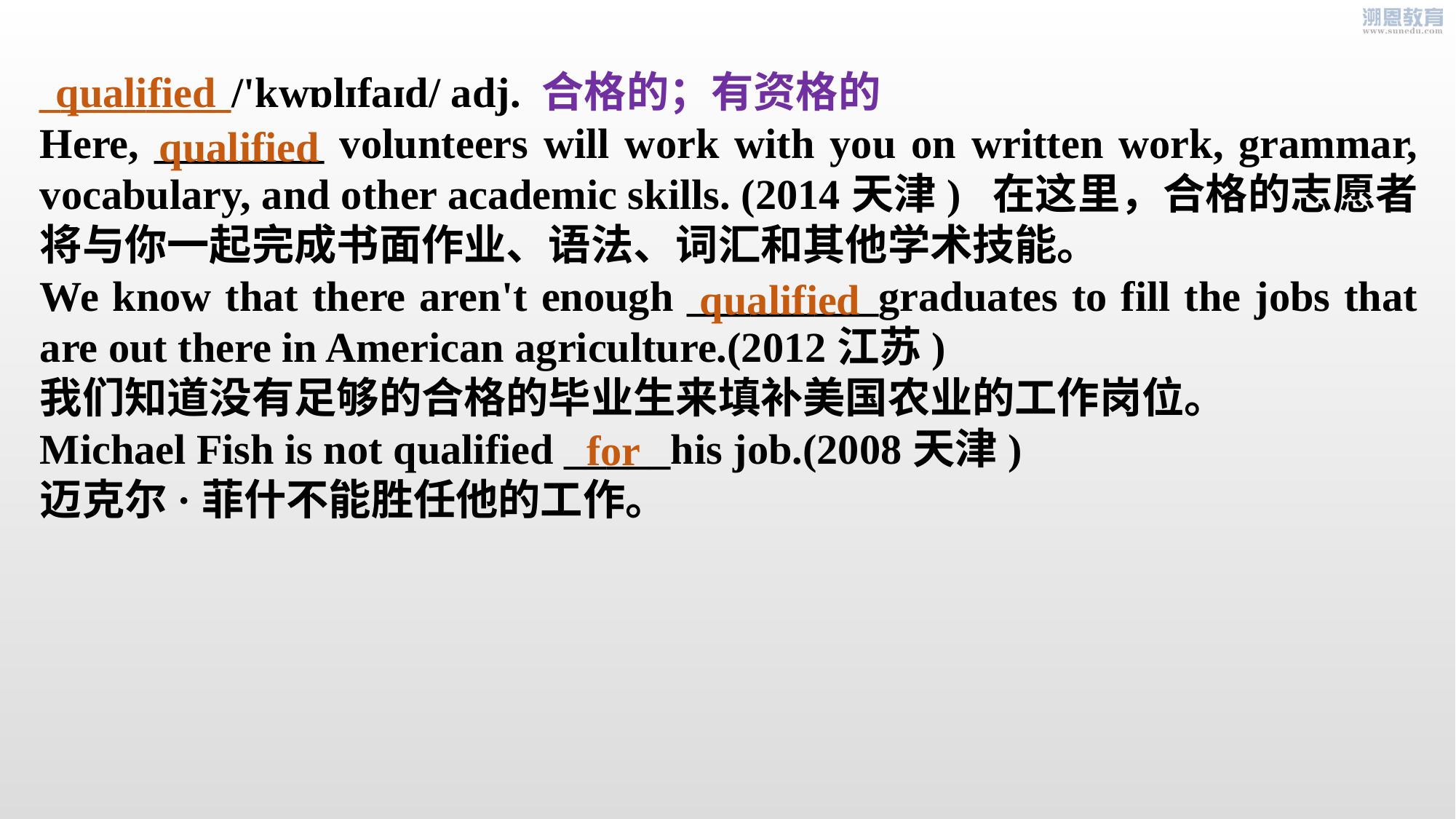

_________/'kwɒlɪfaɪd/ adj. 合格的；有资格的
Here, ________ volunteers will work with you on written work, grammar, vocabulary, and other academic skills. (2014天津)  在这里，合格的志愿者将与你一起完成书面作业、语法、词汇和其他学术技能。
We know that there aren't enough _________graduates to fill the jobs that are out there in American agriculture.(2012江苏)
我们知道没有足够的合格的毕业生来填补美国农业的工作岗位。
Michael Fish is not qualified _____his job.(2008天津)
迈克尔·菲什不能胜任他的工作。
qualified
qualified

qualified
for